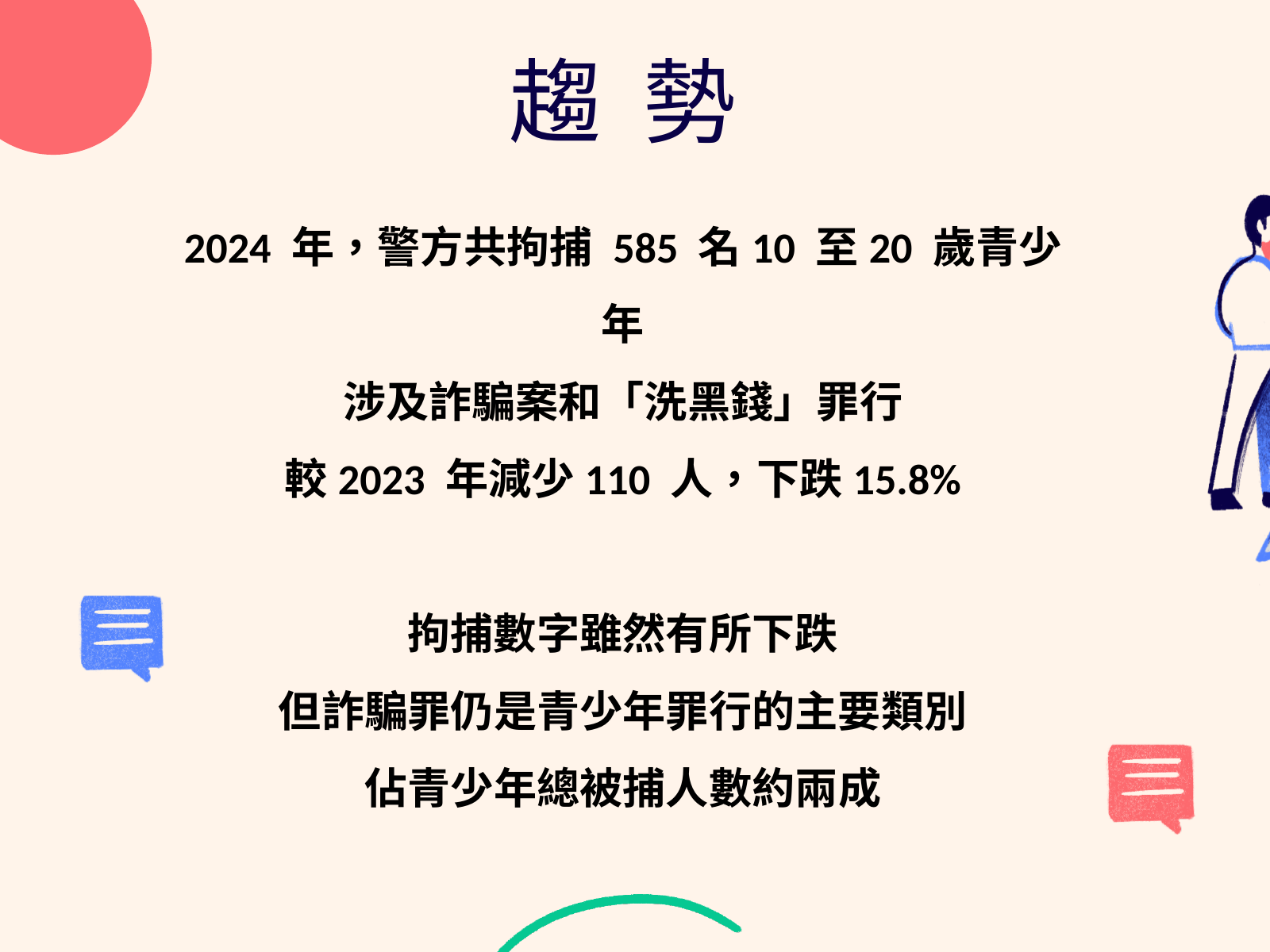

趨  勢

2024 年，警方共拘捕 585 名10 至20 歲青少年
涉及詐騙案和「洗黑錢」罪行
較2023 年減少110 人，下跌15.8%

拘捕數字雖然有所下跌
但詐騙罪仍是青少年罪行的主要類別
佔青少年總被捕人數約兩成